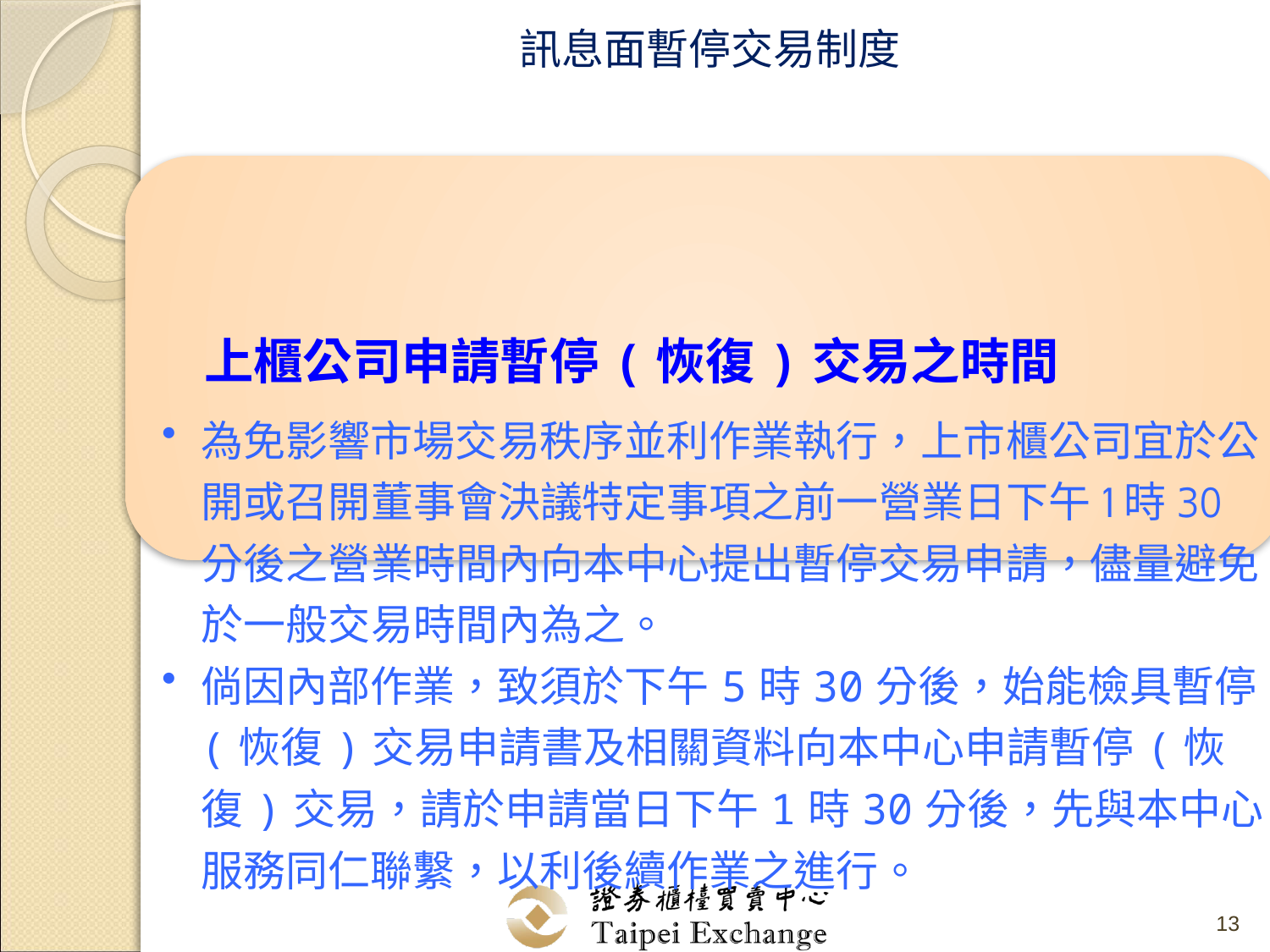

訊息面暫停交易制度
   上櫃公司申請暫停(恢復)交易之時間
為免影響市場交易秩序並利作業執行，上市櫃公司宜於公開或召開董事會決議特定事項之前一營業日下午1時30分後之營業時間內向本中心提出暫停交易申請，儘量避免於一般交易時間內為之。
倘因內部作業，致須於下午5時30分後，始能檢具暫停(恢復)交易申請書及相關資料向本中心申請暫停(恢復)交易，請於申請當日下午1時30分後，先與本中心服務同仁聯繫，以利後續作業之進行。
13